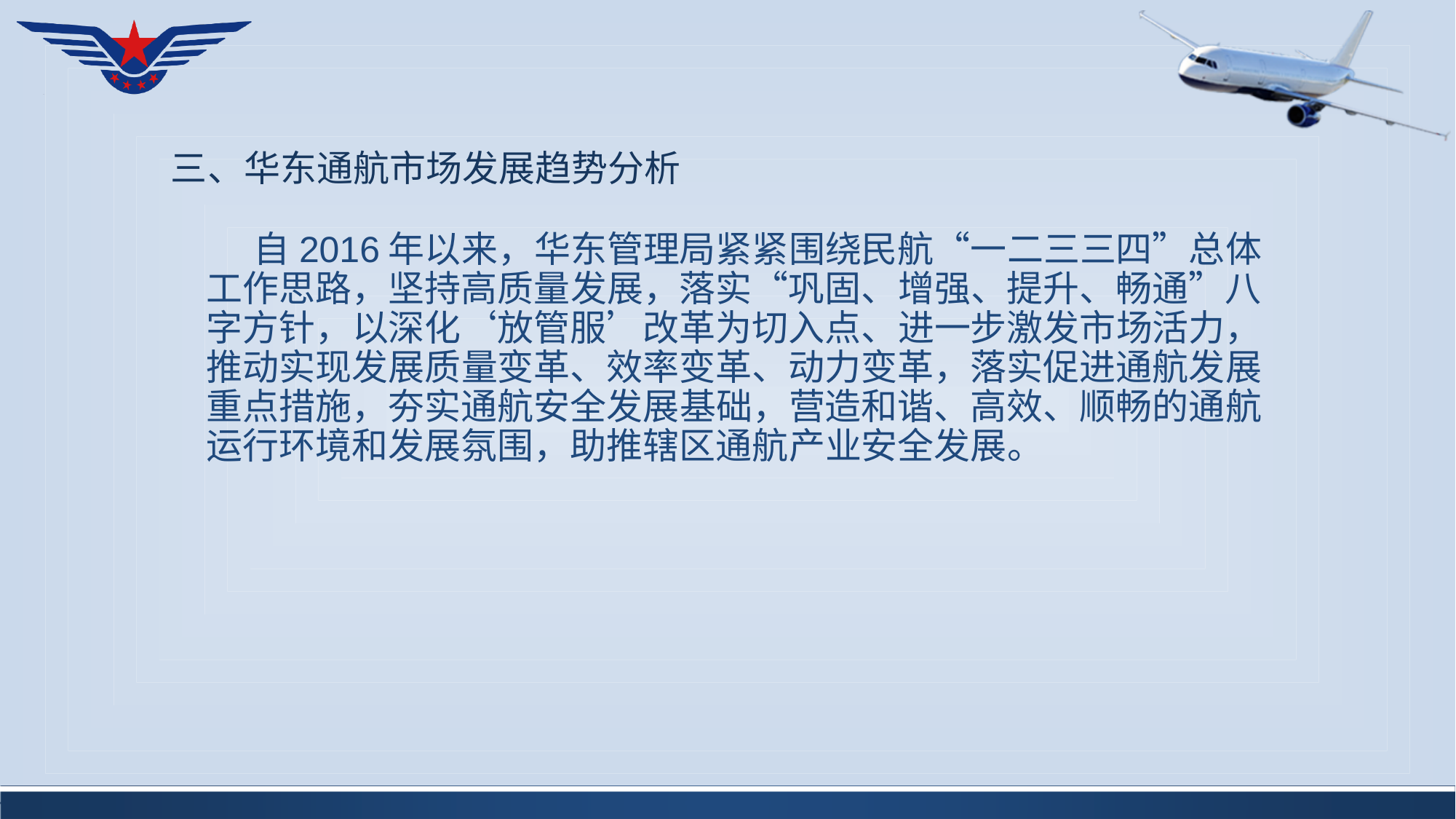

三、华东通航市场发展趋势分析
          自2016年以来，华东管理局紧紧围绕民航“一二三三四”总体工作思路，坚持高质量发展，落实“巩固、增强、提升、畅通”八字方针，以深化‘放管服’改革为切入点、进一步激发市场活力，推动实现发展质量变革、效率变革、动力变革，落实促进通航发展重点措施，夯实通航安全发展基础，营造和谐、高效、顺畅的通航运行环境和发展氛围，助推辖区通航产业安全发展。